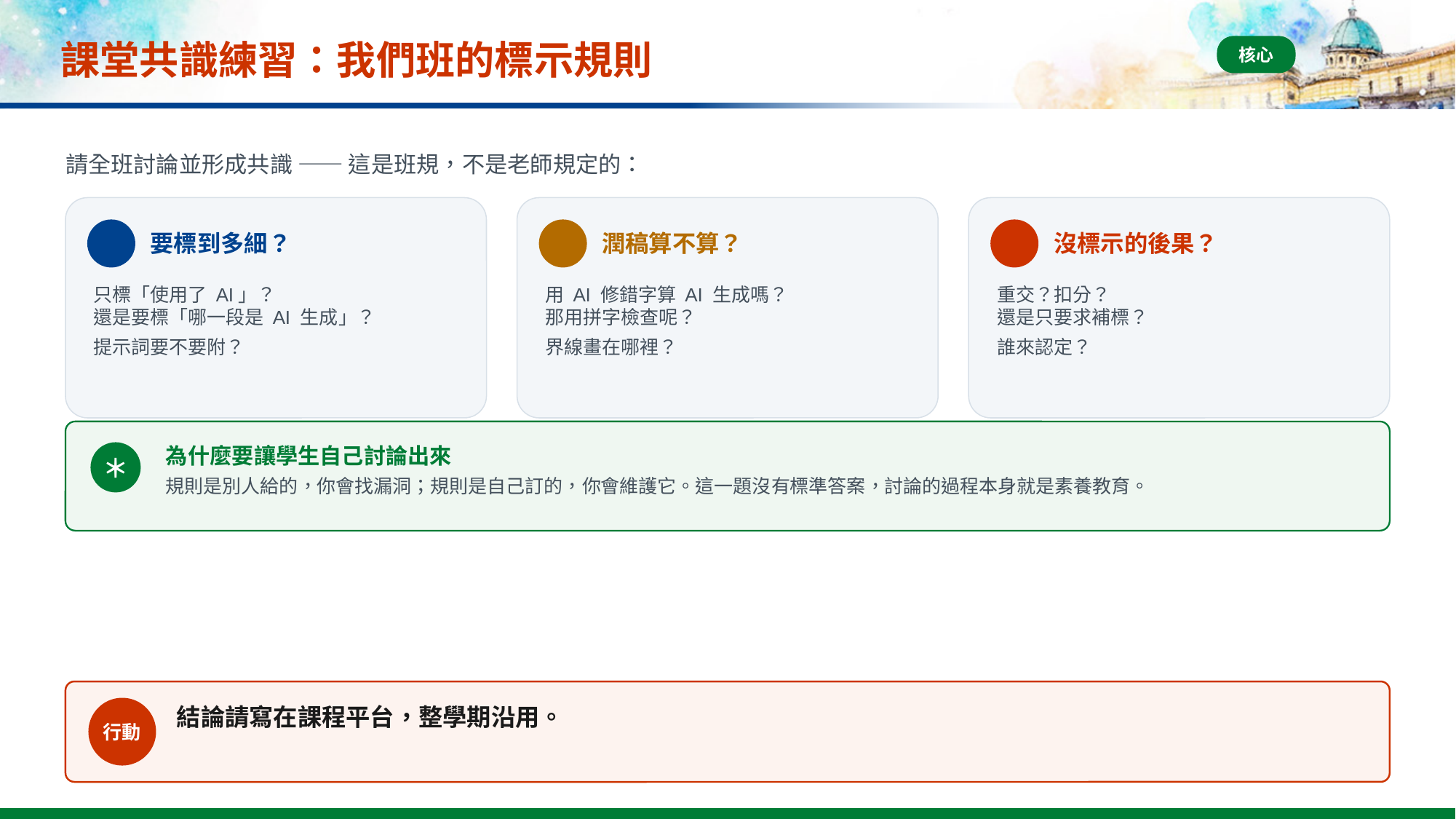

# 課堂共識練習：我們班的標示規則
核心
請全班討論並形成共識 —— 這是班規，不是老師規定的：

要標到多細？
潤稿算不算？
沒標示的後果？
只標「使用了 AI」？
還是要標「哪一段是 AI 生成」？
提示詞要不要附？
用 AI 修錯字算 AI 生成嗎？
那用拼字檢查呢？
界線畫在哪裡？
重交？扣分？
還是只要求補標？
誰來認定？

為什麼要讓學生自己討論出來
＊
規則是別人給的，你會找漏洞；規則是自己訂的，你會維護它。這一題沒有標準答案，討論的過程本身就是素養教育。

結論請寫在課程平台，整學期沿用。
行動